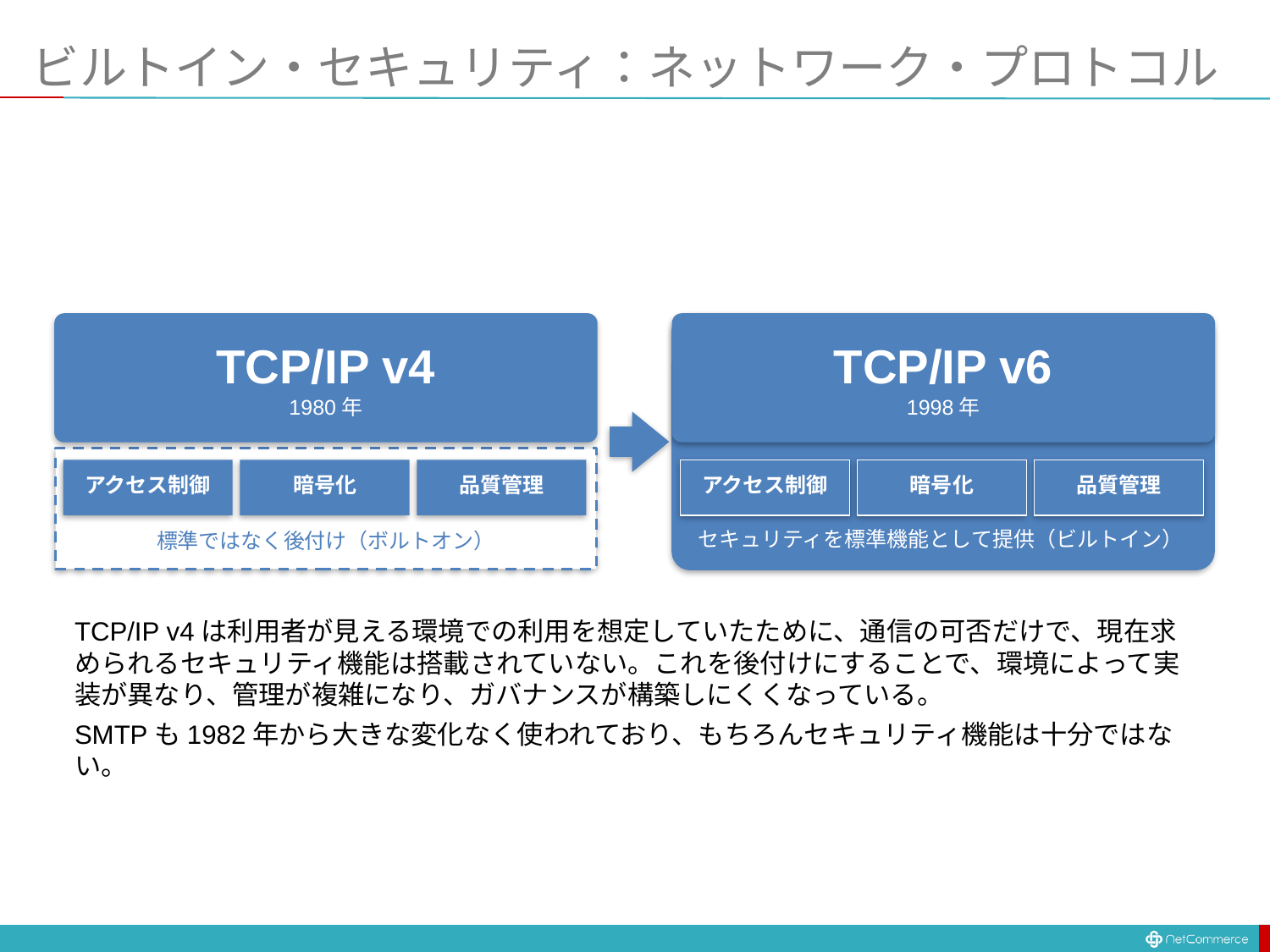

# ビルトイン・セキュリティ：ネットワーク・プロトコル

TCP/IP v4
1980年
TCP/IP v6
1998年

標準ではなく後付け（ボルトオン）
アクセス制御
暗号化
品質管理
アクセス制御
暗号化
品質管理
セキュリティを標準機能として提供（ビルトイン）
TCP/IP v4は利用者が見える環境での利用を想定していたために、通信の可否だけで、現在求められるセキュリティ機能は搭載されていない。これを後付けにすることで、環境によって実装が異なり、管理が複雑になり、ガバナンスが構築しにくくなっている。
SMTPも1982年から大きな変化なく使われており、もちろんセキュリティ機能は十分ではない。